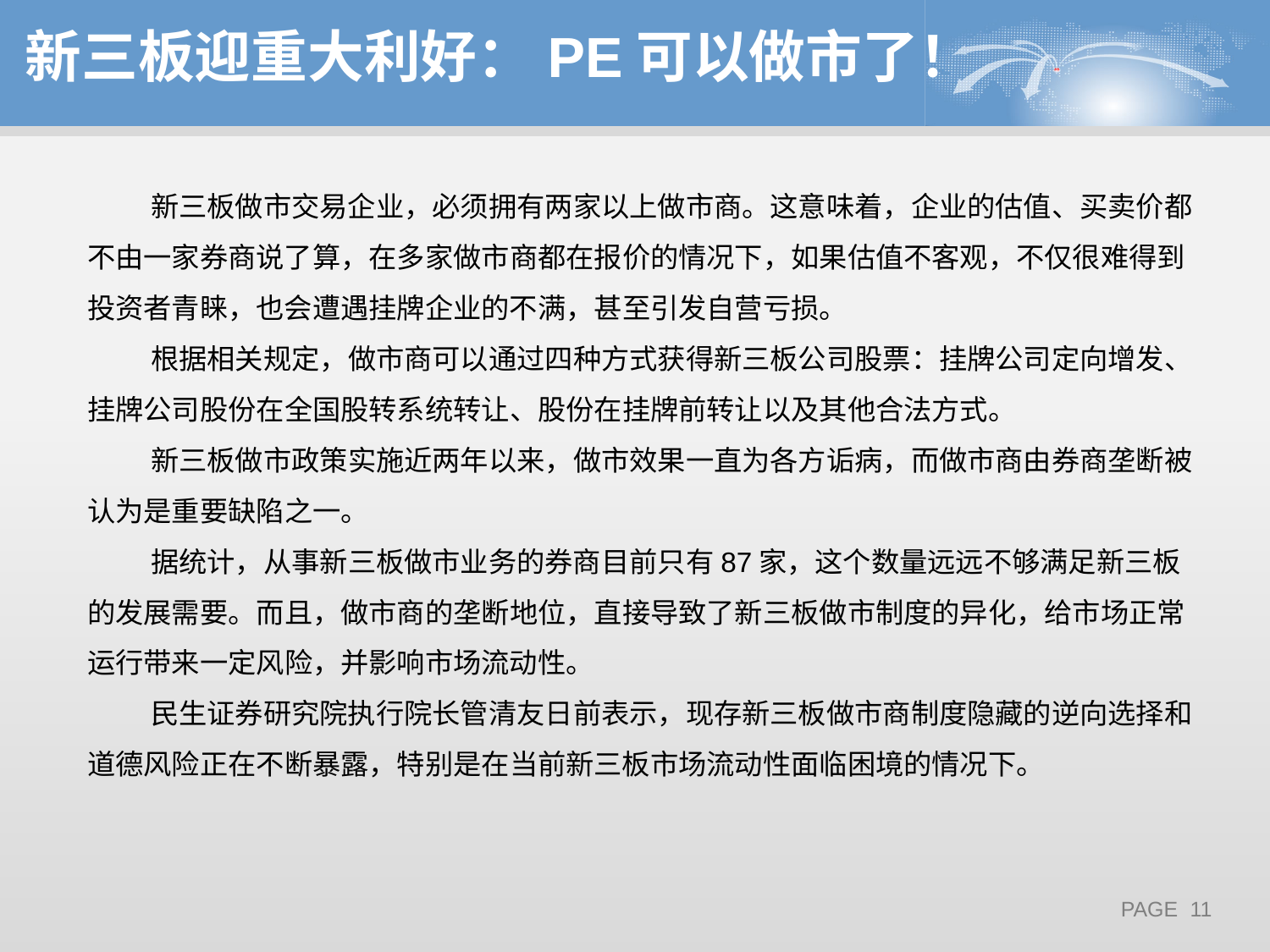

新三板迎重大利好：PE可以做市了！
新三板做市交易企业，必须拥有两家以上做市商。这意味着，企业的估值、买卖价都不由一家券商说了算，在多家做市商都在报价的情况下，如果估值不客观，不仅很难得到投资者青睐，也会遭遇挂牌企业的不满，甚至引发自营亏损。
根据相关规定，做市商可以通过四种方式获得新三板公司股票：挂牌公司定向增发、挂牌公司股份在全国股转系统转让、股份在挂牌前转让以及其他合法方式。
新三板做市政策实施近两年以来，做市效果一直为各方诟病，而做市商由券商垄断被认为是重要缺陷之一。
据统计，从事新三板做市业务的券商目前只有87家，这个数量远远不够满足新三板的发展需要。而且，做市商的垄断地位，直接导致了新三板做市制度的异化，给市场正常运行带来一定风险，并影响市场流动性。
民生证券研究院执行院长管清友日前表示，现存新三板做市商制度隐藏的逆向选择和道德风险正在不断暴露，特别是在当前新三板市场流动性面临困境的情况下。